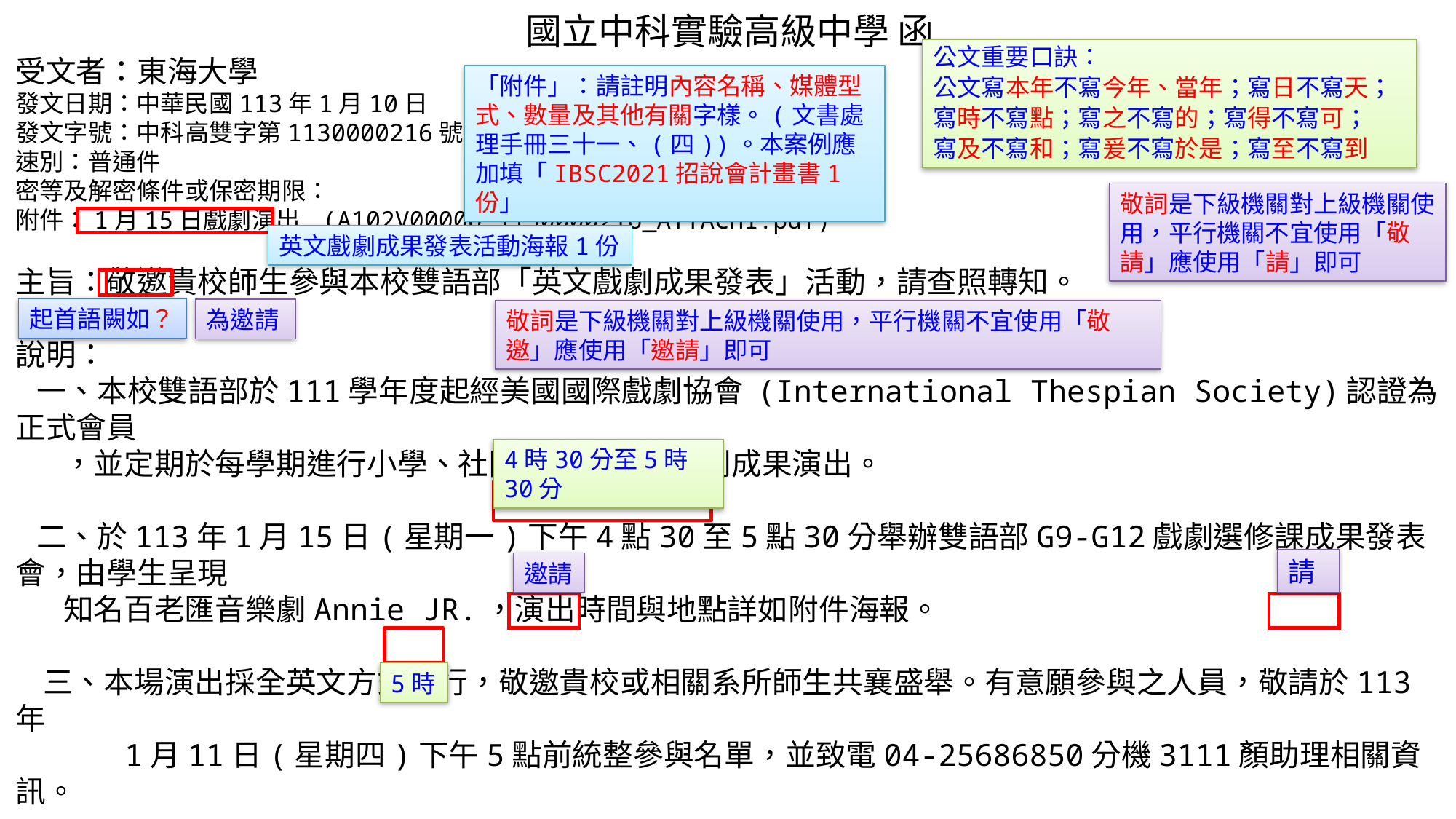

國立中科實驗高級中學 函
受文者：東海大學
發文日期：中華民國113年1月10日
發文字號：中科高雙字第1130000216號
速別：普通件
密等及解密條件或保密期限：
附件：1月15日戲劇演出   (A102V0000U_1130000216_ATTACH1.pdf)

主旨：敬邀貴校師生參與本校雙語部「英文戲劇成果發表」活動，請查照轉知。

說明：
  一、本校雙語部於111學年度起經美國國際戲劇協會 (International Thespian Society)認證為正式會員
      ，並定期於每學期進行小學、社團與選修課之戲劇成果演出。

  二、於113年1月15日(星期一)下午4點30至5點30分舉辦雙語部G9-G12戲劇選修課成果發表會，由學生呈現
      知名百老匯音樂劇Annie JR.，演出時間與地點詳如附件海報。

   三、本場演出採全英文方式進行，敬邀貴校或相關系所師生共襄盛舉。有意願參與之人員，敬請於113年
      1月11日(星期四)下午5點前統整參與名單，並致電04-25686850分機3111顏助理相關資訊。

  四、因本校演藝廳之座位有限，若名額已滿則將關閉報名，故若欲參與活動者敬請從速。
正本：中市立臺中第一高級中等學校、臺中市立文華高級中等學校、臺中市立臺中女子高級中等學校、臺中市立臺中第二高級中等
      學校、臺中市立惠文高級中學、臺中市私立衛道高級中學、臺中市私立曉明女子高級中學、國立南科國際實驗高級中學
副本：

公文重要口訣：
公文寫本年不寫今年、當年；寫日不寫天；
寫時不寫點；寫之不寫的；寫得不寫可；
寫及不寫和；寫爰不寫於是；寫至不寫到
「附件」：請註明內容名稱、媒體型式、數量及其他有關字樣。(文書處理手冊三十一、(四))。本案例應加填「IBSC2021招說會計畫書1份」
敬詞是下級機關對上級機關使用，平行機關不宜使用「敬請」應使用「請」即可

英文戲劇成果發表活動海報1份

起首語闕如？
為邀請
敬詞是下級機關對上級機關使用，平行機關不宜使用「敬邀」應使用「邀請」即可
4時30分至5時30分

請
邀請

5時